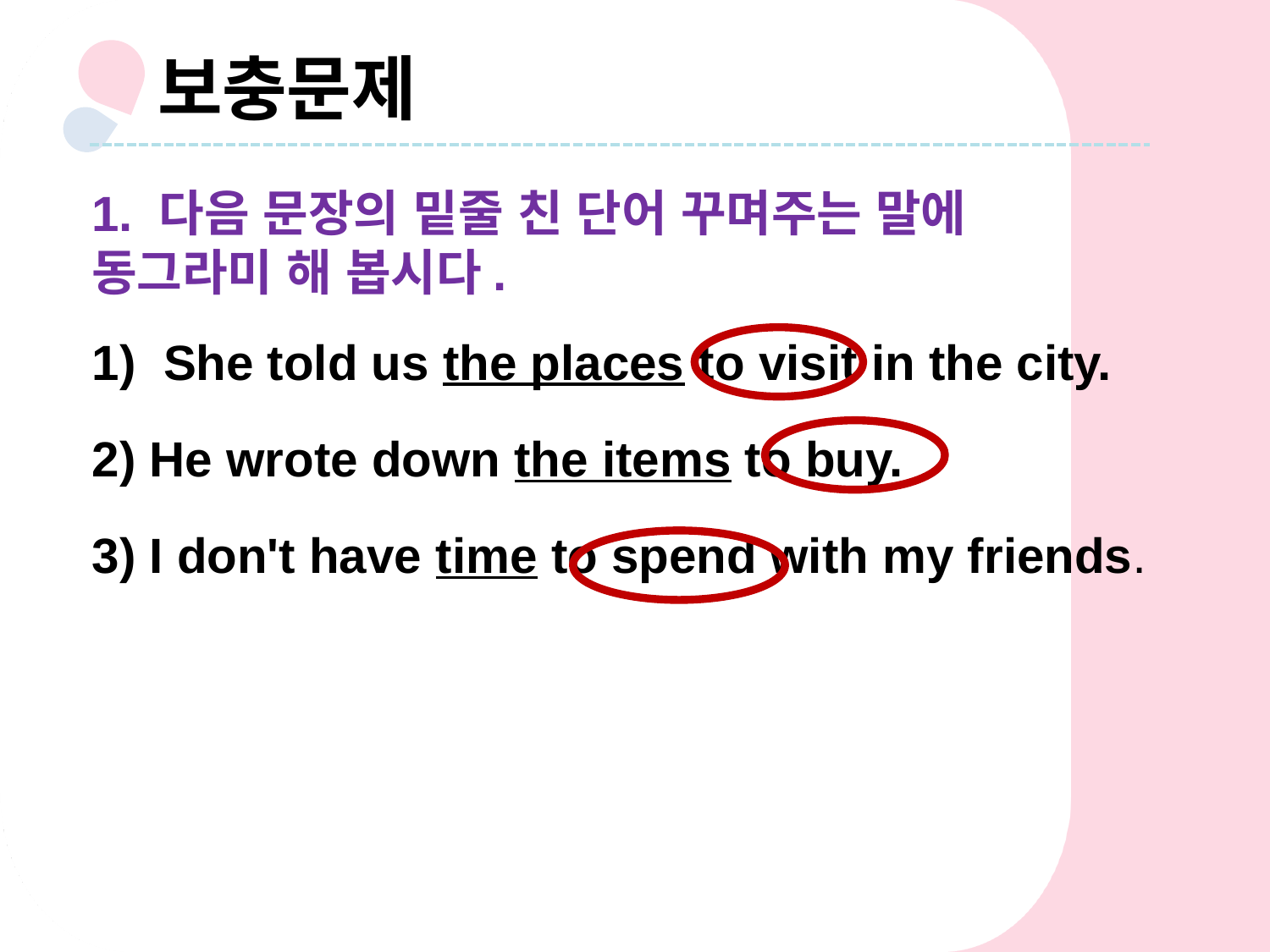

보충문제
1. 다음 문장의 밑줄 친 단어 꾸며주는 말에 동그라미 해 봅시다.

She told us the places to visit in the city.

2) He wrote down the items to buy.

3) I don't have time to spend with my friends.